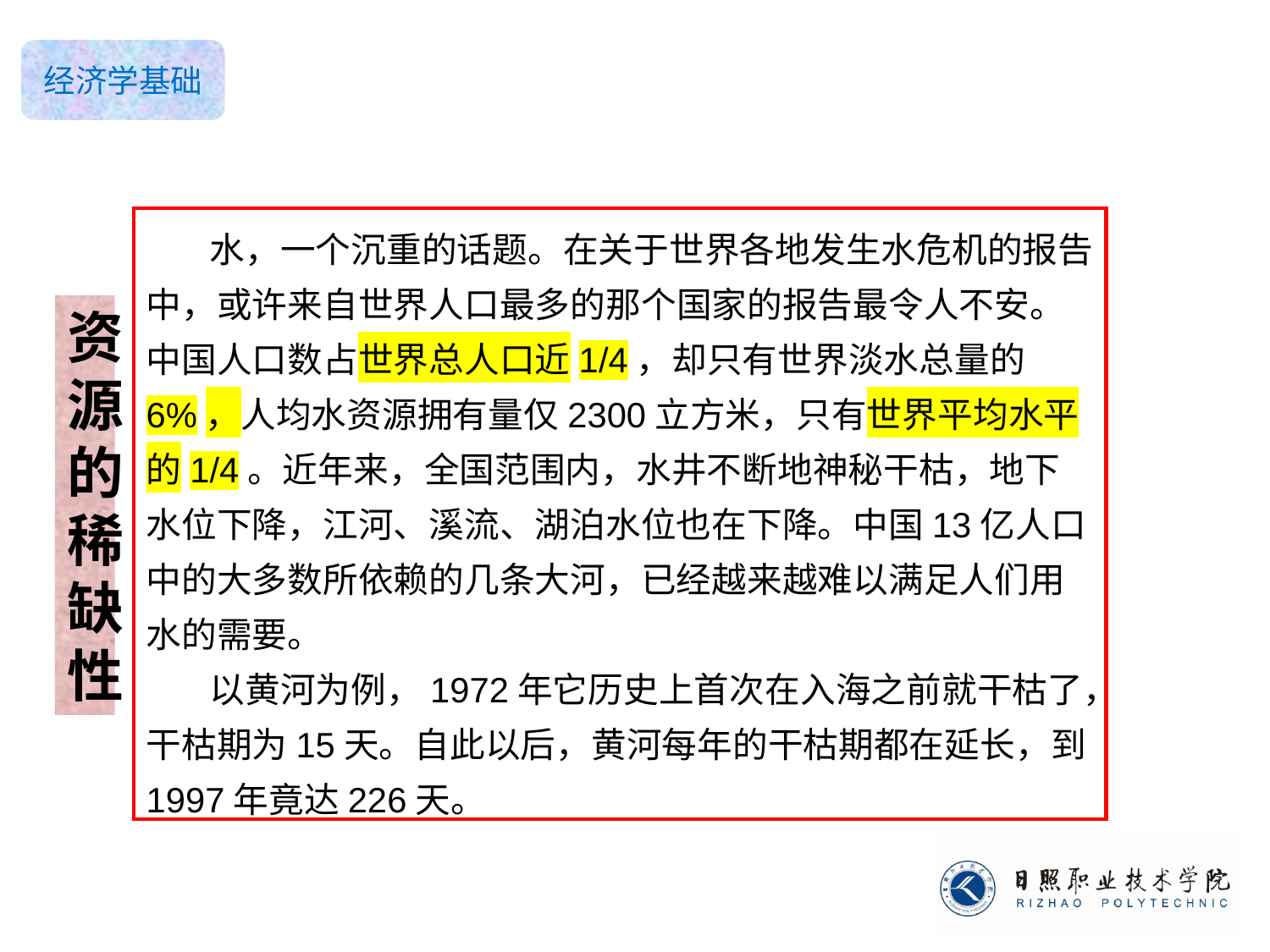

水，一个沉重的话题。在关于世界各地发生水危机的报告中，或许来自世界人口最多的那个国家的报告最令人不安。中国人口数占世界总人口近1/4，却只有世界淡水总量的6%，人均水资源拥有量仅2300立方米，只有世界平均水平的1/4。近年来，全国范围内，水井不断地神秘干枯，地下水位下降，江河、溪流、湖泊水位也在下降。中国13亿人口中的大多数所依赖的几条大河，已经越来越难以满足人们用水的需要。
以黄河为例，1972年它历史上首次在入海之前就干枯了，干枯期为15天。自此以后，黄河每年的干枯期都在延长，到1997年竟达226天。
资源的稀缺性